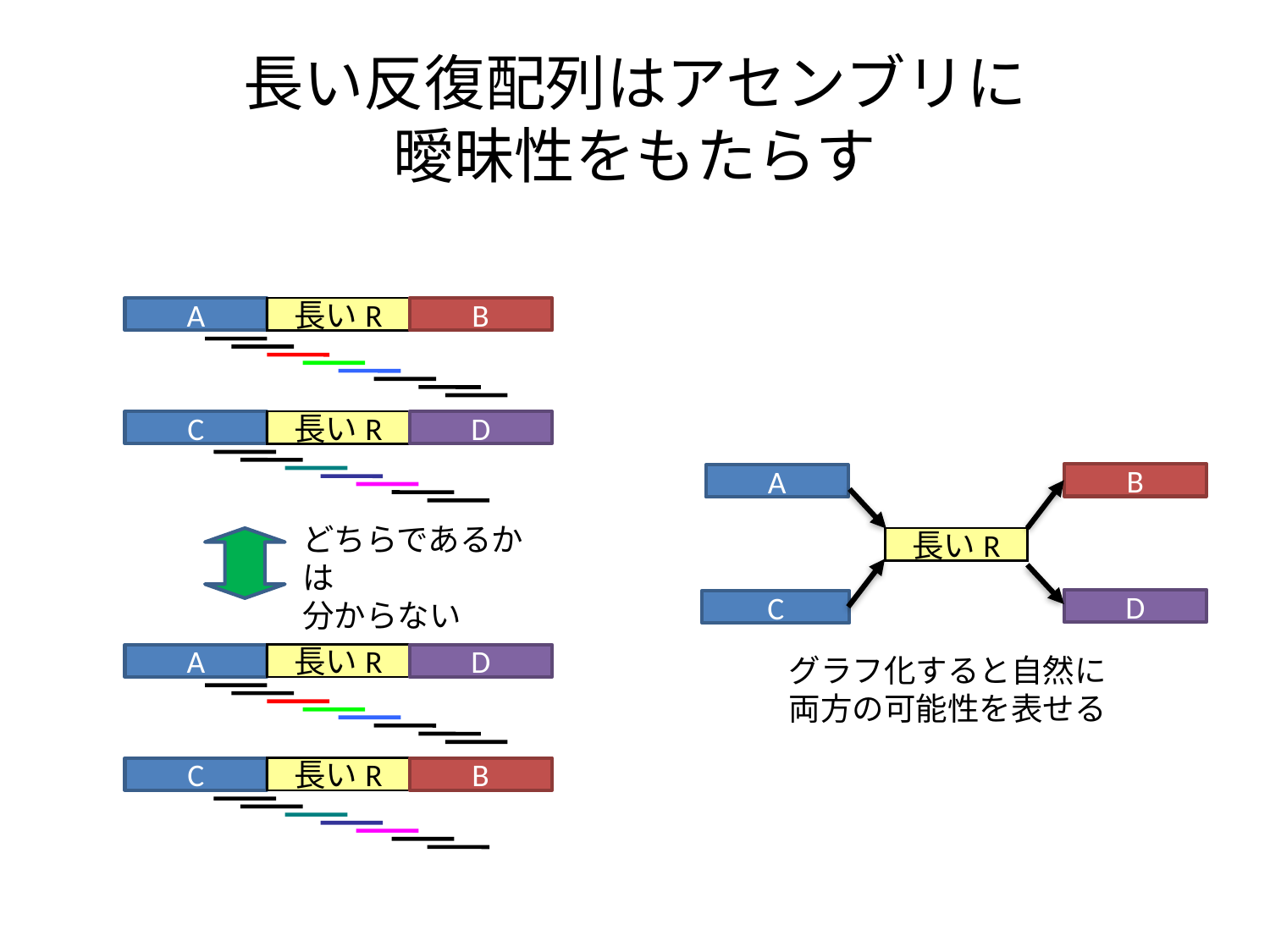

# 長い反復配列はアセンブリに 曖昧性をもたらす
A
長いR
B

C
長いR
D

B
A
長いR
D
C
グラフ化すると自然に
両方の可能性を表せる

どちらであるかは
分からない

A
長いR
D

C
長いR
B